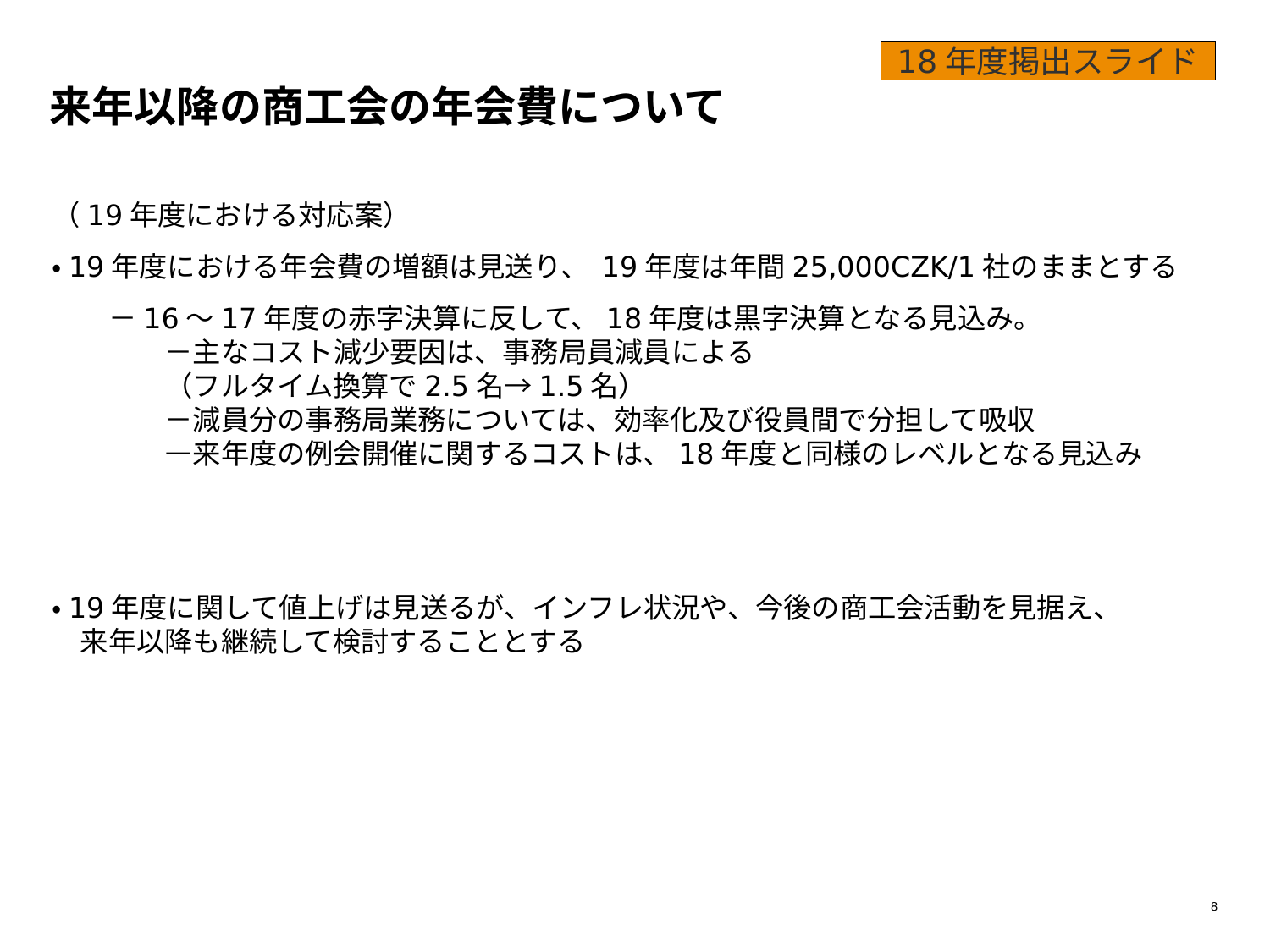

18年度掲出スライド
# 来年以降の商工会の年会費について
（19年度における対応案）
・19年度における年会費の増額は見送り、 19年度は年間25,000CZK/1社のままとする
　　－16～17年度の赤字決算に反して、18年度は黒字決算となる見込み。
　　　　－主なコスト減少要因は、事務局員減員による
　　　　（フルタイム換算で2.5名→1.5名）
　　　　－減員分の事務局業務については、効率化及び役員間で分担して吸収
　　　　―来年度の例会開催に関するコストは、18年度と同様のレベルとなる見込み

・19年度に関して値上げは見送るが、インフレ状況や、今後の商工会活動を見据え、
　来年以降も継続して検討することとする